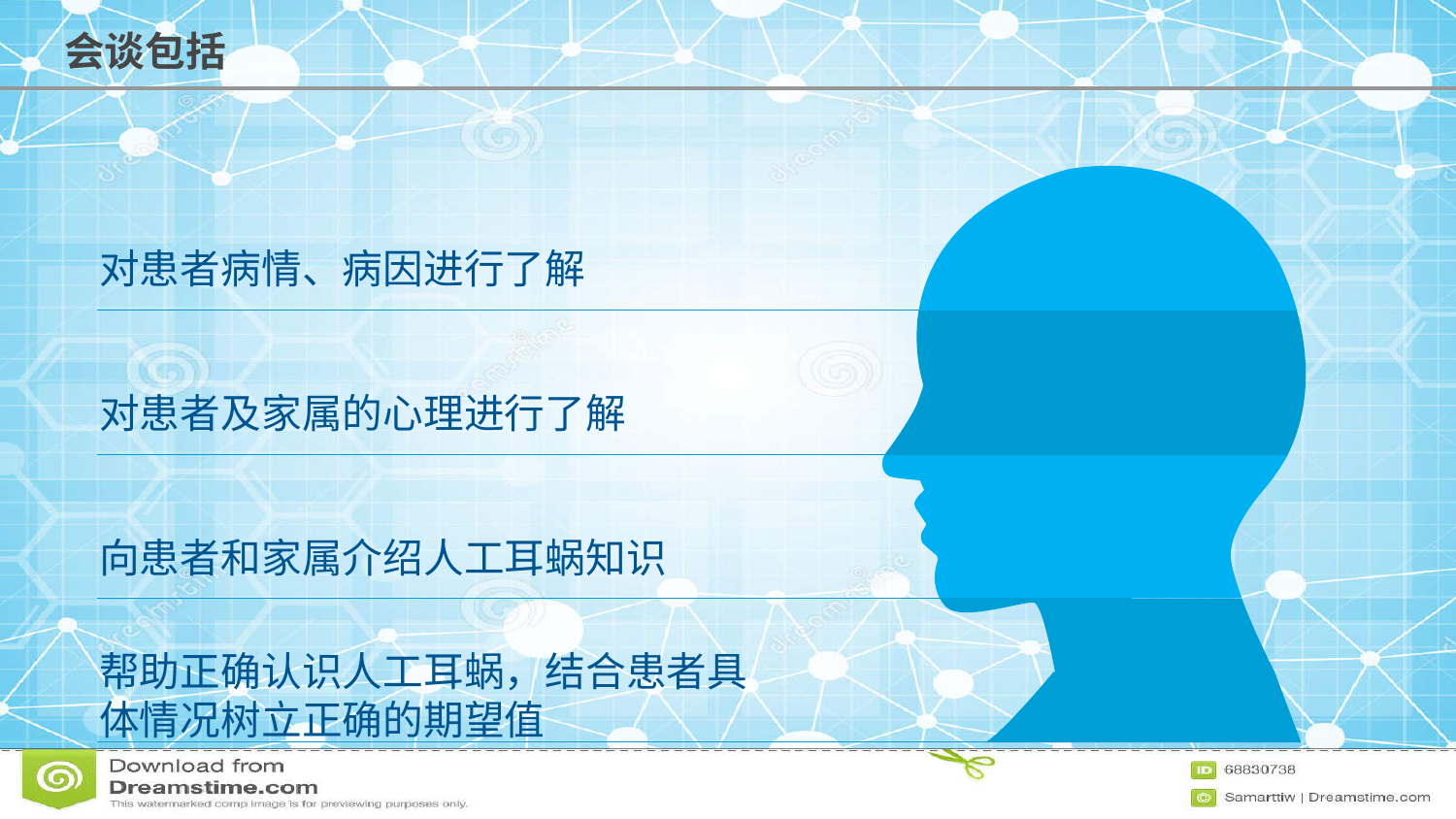

会谈包括

对患者病情、病因进行了解
对患者及家属的心理进行了解
向患者和家属介绍人工耳蜗知识
帮助正确认识人工耳蜗，结合患者具体情况树立正确的期望值